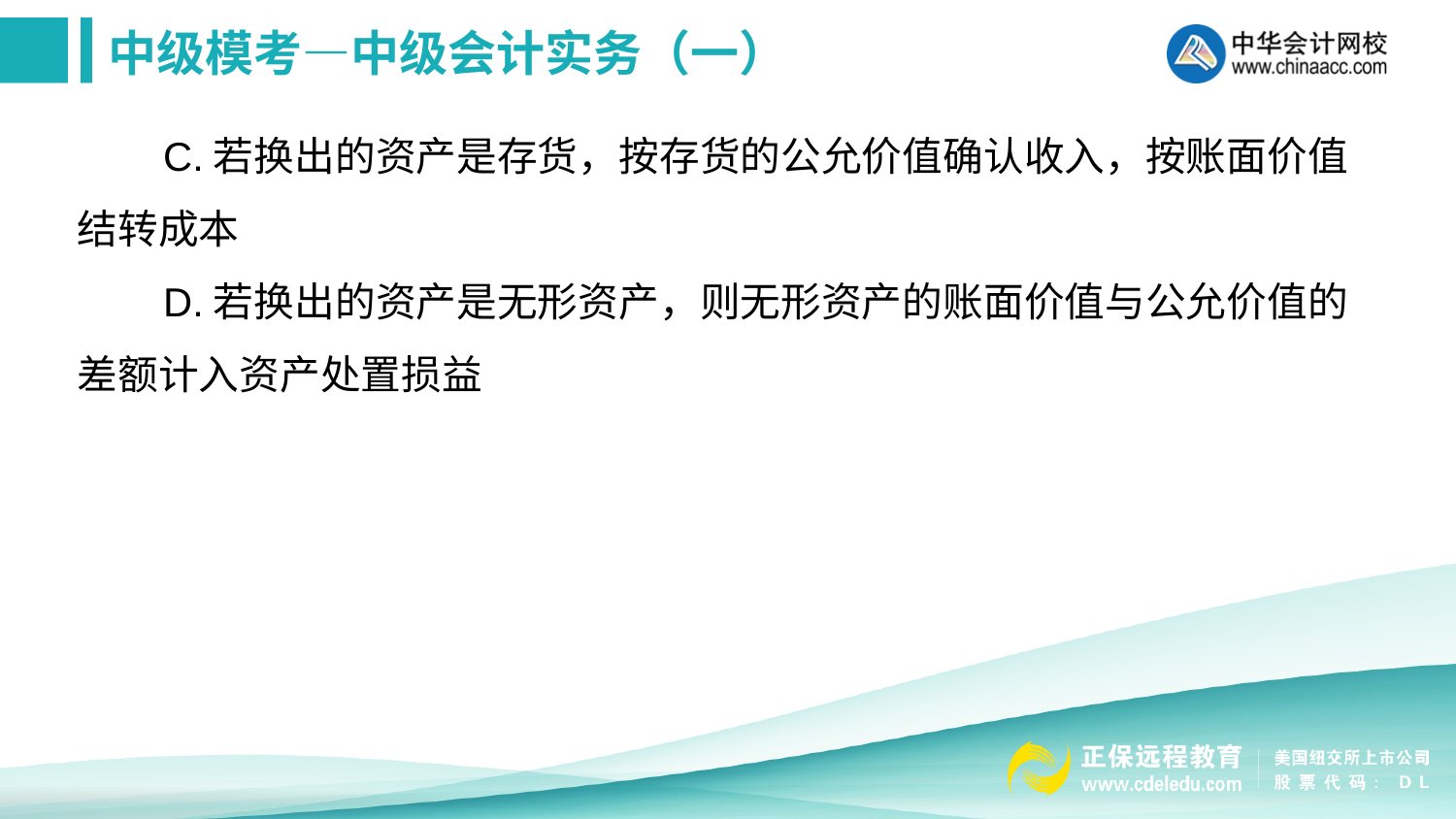

C.若换出的资产是存货，按存货的公允价值确认收入，按账面价值结转成本
D.若换出的资产是无形资产，则无形资产的账面价值与公允价值的差额计入资产处置损益